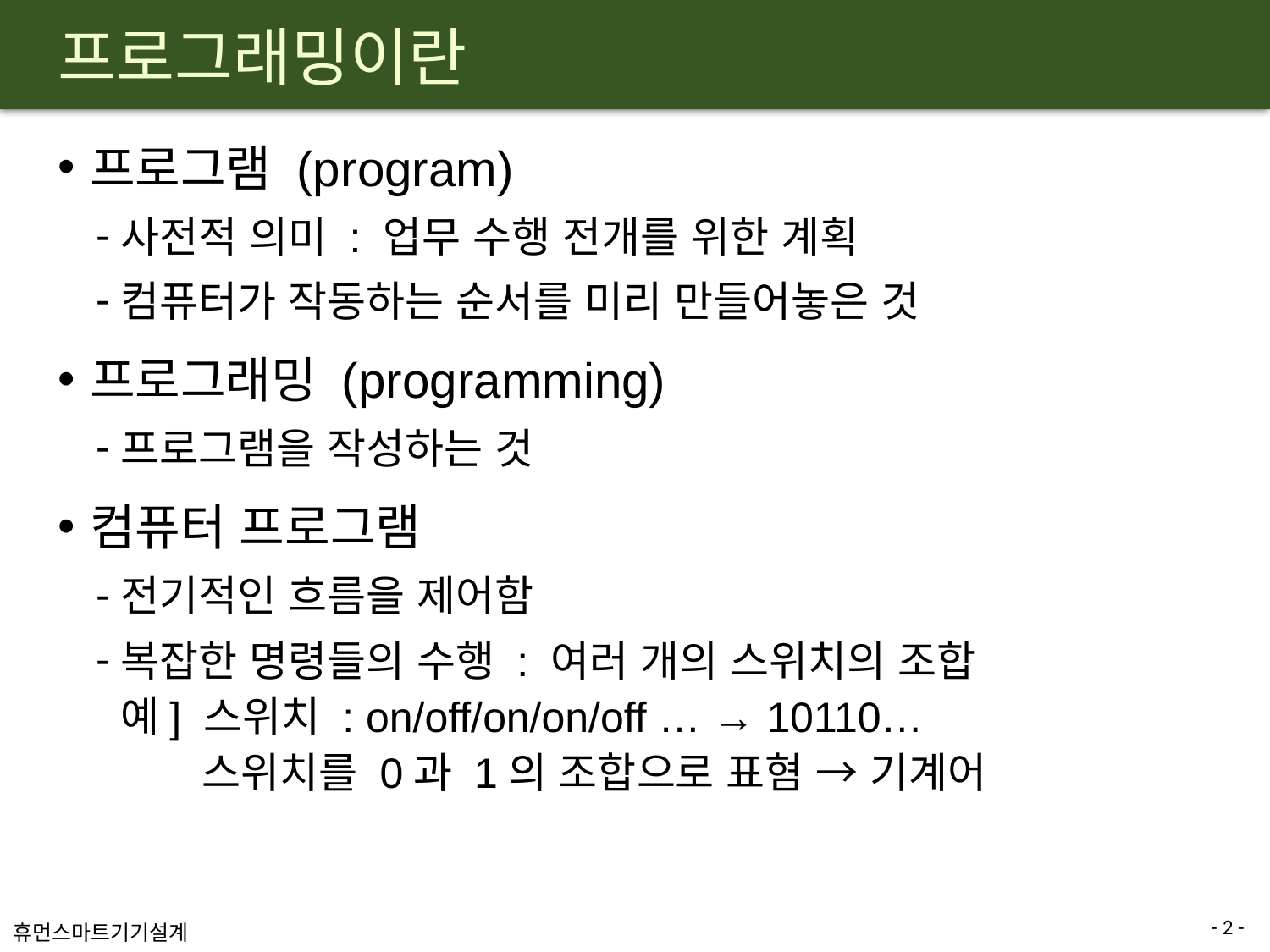

# 프로그래밍이란
프로그램 (program)
사전적 의미 : 업무 수행 전개를 위한 계획
컴퓨터가 작동하는 순서를 미리 만들어놓은 것
프로그래밍 (programming)
프로그램을 작성하는 것
컴퓨터 프로그램
전기적인 흐름을 제어함
복잡한 명령들의 수행 : 여러 개의 스위치의 조합
예] 스위치 : on/off/on/on/off … → 10110…
      스위치를 0과 1의 조합으로 표혐 → 기계어
- 2 -